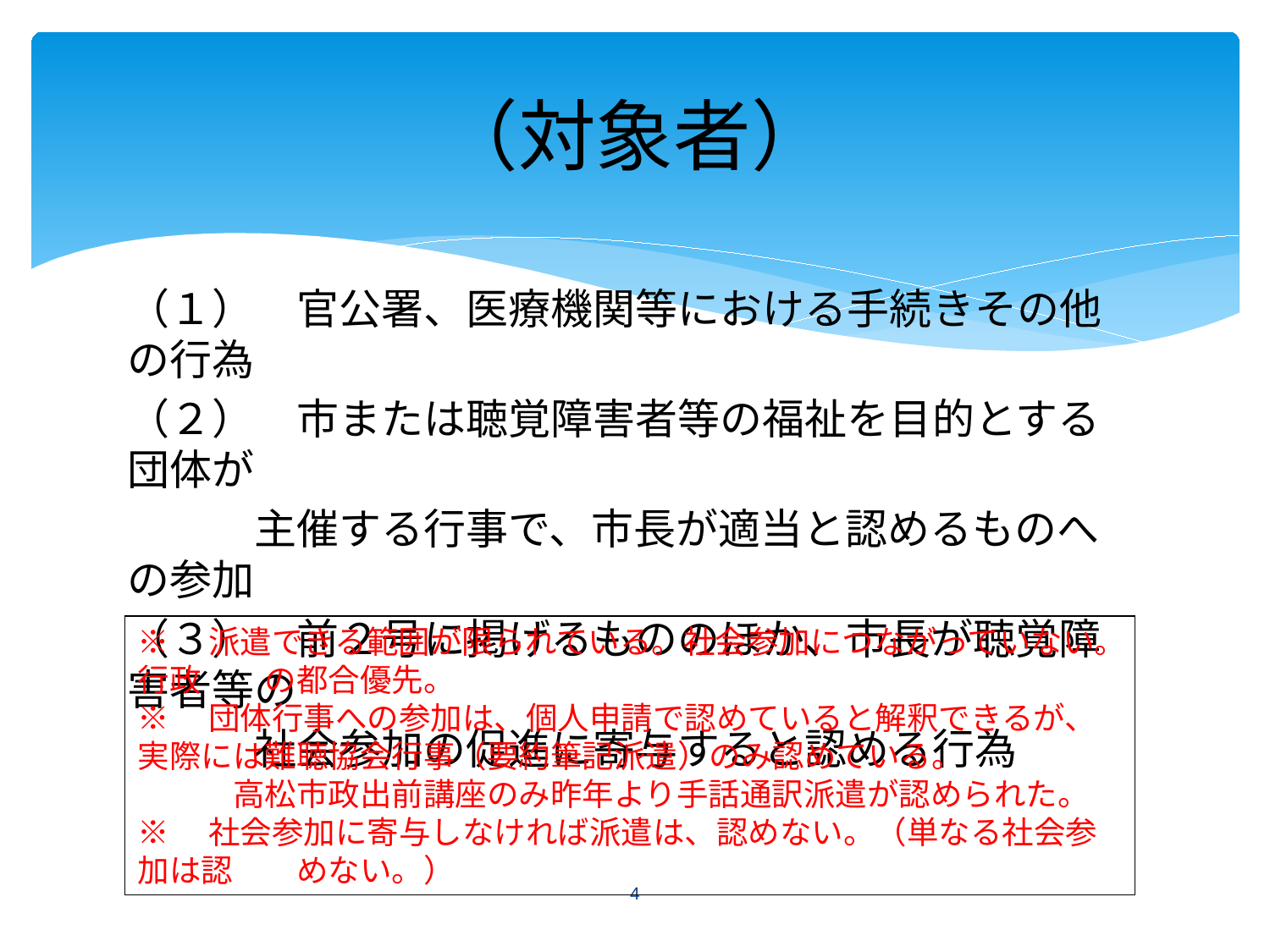

（対象者）
（１）　官公署、医療機関等における手続きその他の行為
（２）　市または聴覚障害者等の福祉を目的とする団体が
　　　主催する行事で、市長が適当と認めるものへの参加
（３）　前２号に掲げるもののほか、市長が聴覚障害者等の
　　　社会参加の促進に寄与すると認める行為
※　派遣できる範囲が限られている。社会参加につながっていない。行政　　の都合優先。
※　団体行事への参加は、個人申請で認めていると解釈できるが、実際には難聴協会行事（要約筆記派遣）のみ認めている。
　　　高松市政出前講座のみ昨年より手話通訳派遣が認められた。
※　社会参加に寄与しなければ派遣は、認めない。（単なる社会参加は認　　めない。）
4